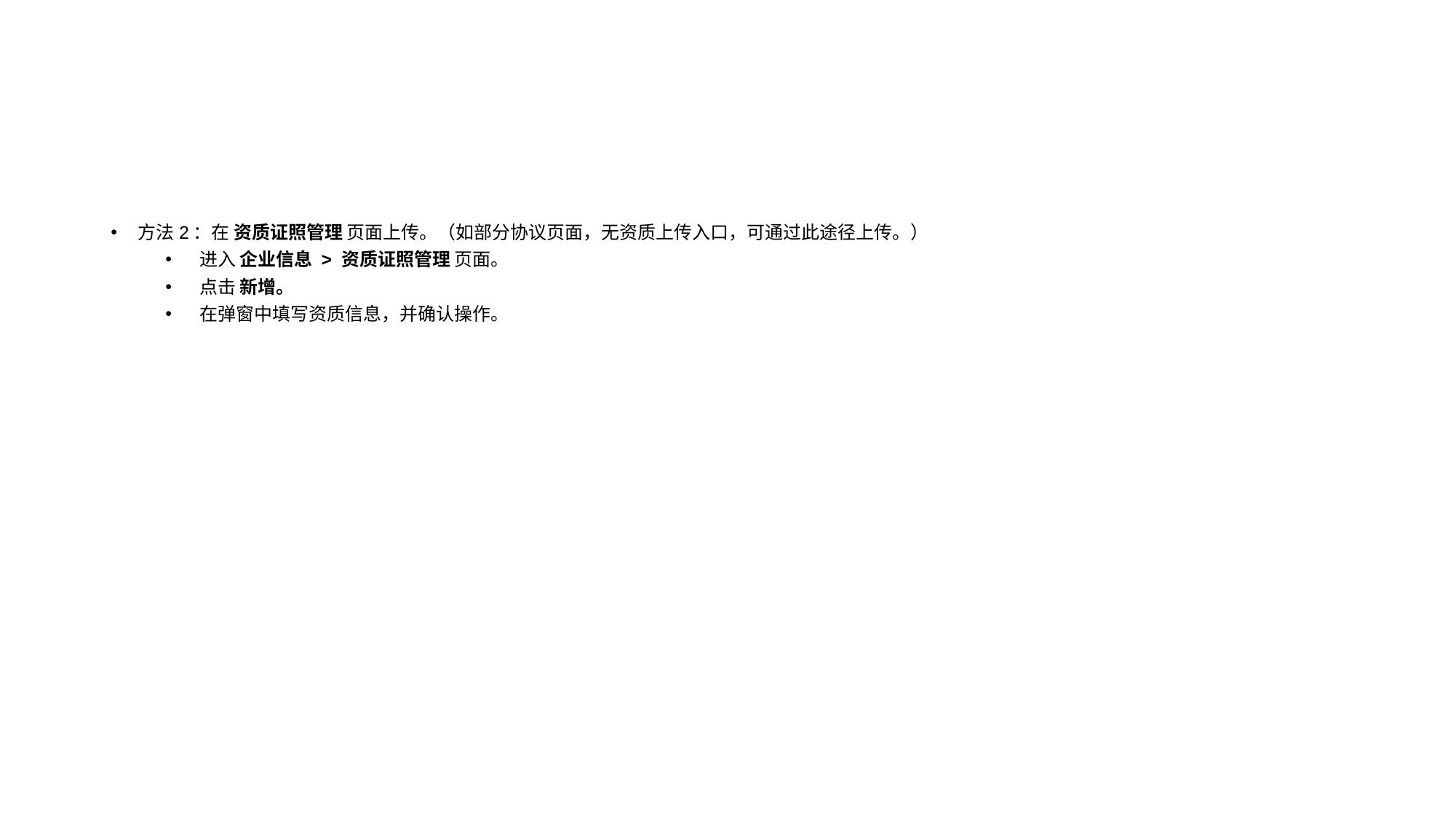

方法2：在 资质证照管理 页面上传。（如部分协议页面，无资质上传入口，可通过此途径上传。）
进入 企业信息 > 资质证照管理 页面。
点击 新增。
在弹窗中填写资质信息，并确认操作。